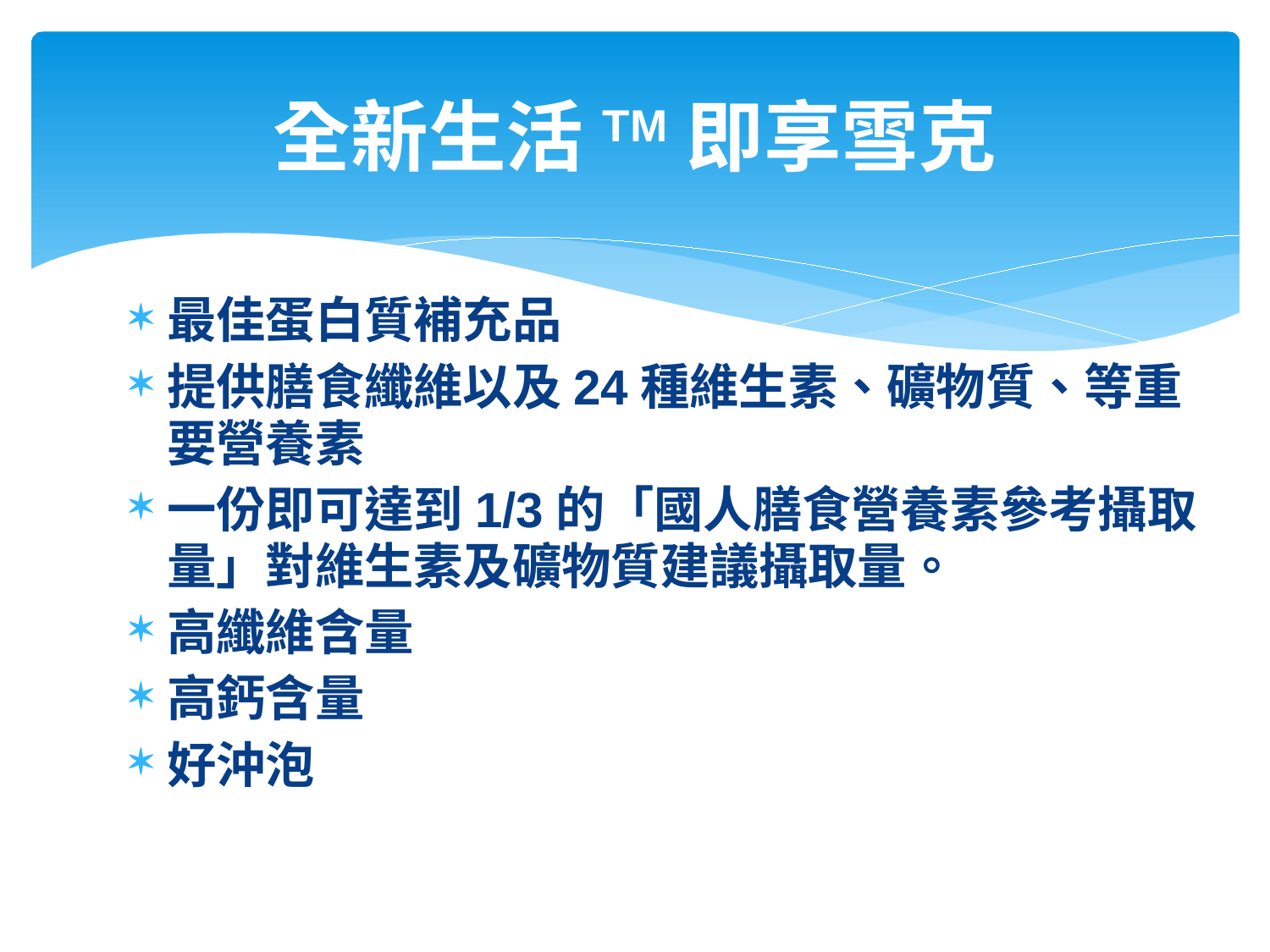

# 全新生活TM即享雪克
最佳蛋白質補充品
提供膳食纖維以及24種維生素、礦物質、等重要營養素
一份即可達到1/3的「國人膳食營養素參考攝取量」對維生素及礦物質建議攝取量。
高纖維含量
高鈣含量
好沖泡